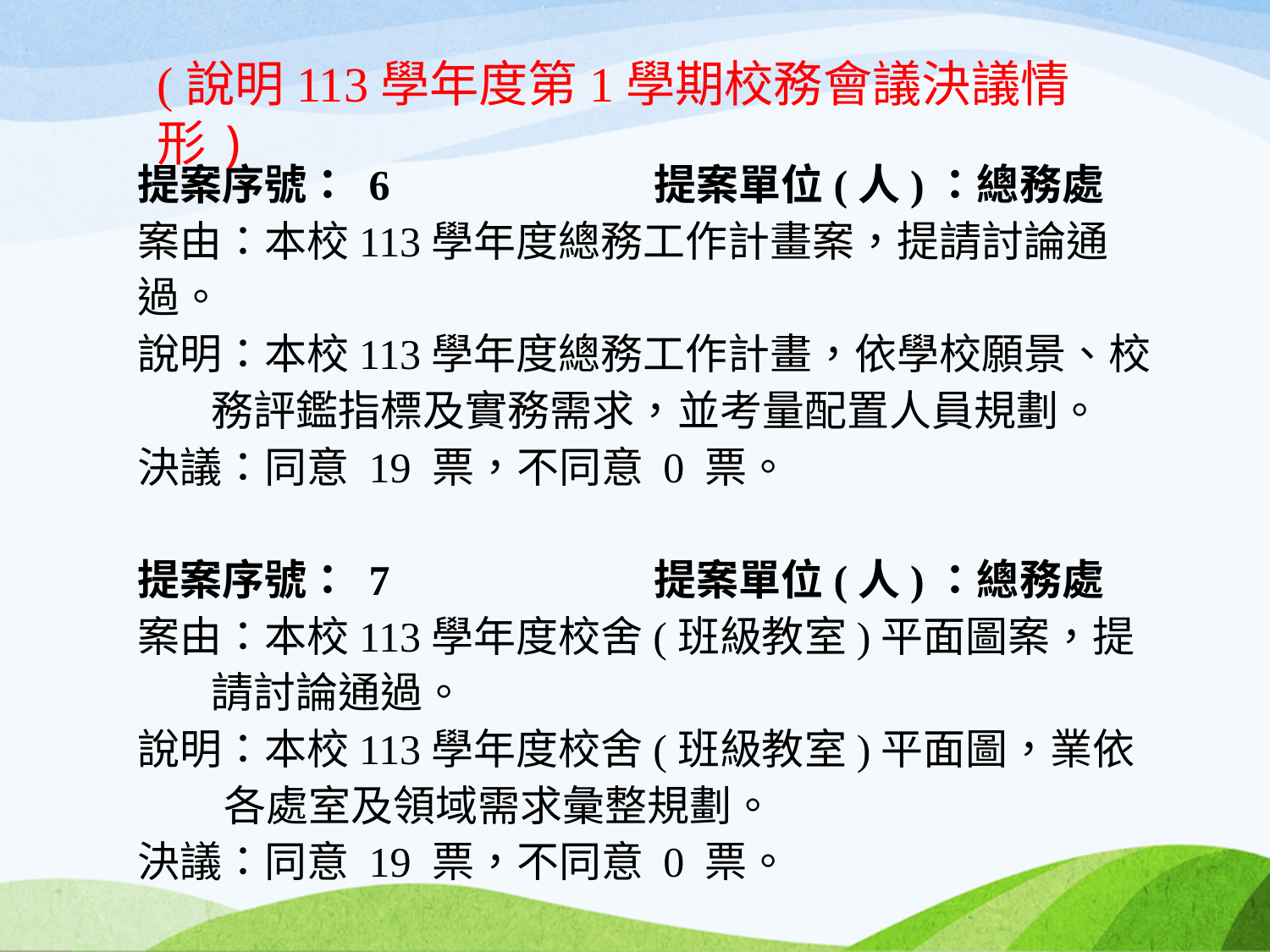

(說明113學年度第1學期校務會議決議情形)
提案序號： 6                        提案單位(人)：總務處
案由：本校113學年度總務工作計畫案，提請討論通過。
說明：本校113學年度總務工作計畫，依學校願景、校務評鑑指標及實務需求，並考量配置人員規劃。
決議：同意 19 票，不同意 0 票。

提案序號： 7                        提案單位(人)：總務處
案由：本校113學年度校舍(班級教室)平面圖案，提請討論通過。
說明：本校113學年度校舍(班級教室)平面圖，業依各處室及領域需求彙整規劃。
決議：同意 19 票，不同意 0 票。